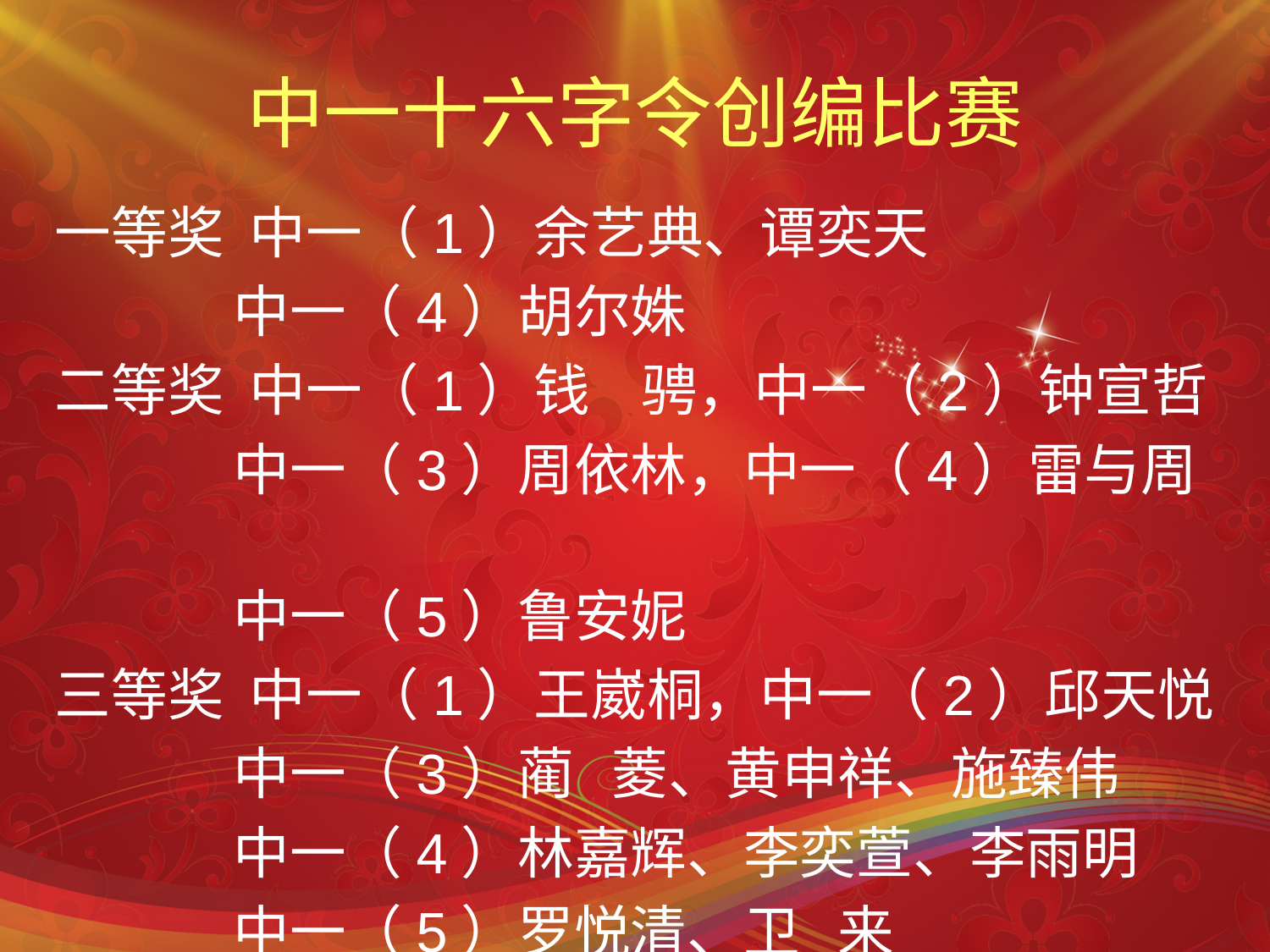

# 中一十六字令创编比赛
一等奖  中一（1）余艺典、谭奕天
             中一（4）胡尔姝
二等奖  中一（1）钱    骋，中一（2）钟宣哲
             中一（3）周依林，中一（4）雷与周
             中一（5）鲁安妮
三等奖  中一（1）王崴桐，中一（2）邱天悦
             中一（3）蔺   菱、黄申祥、施臻伟
             中一（4）林嘉辉、李奕萱、李雨明
             中一（5）罗悦清、卫   来